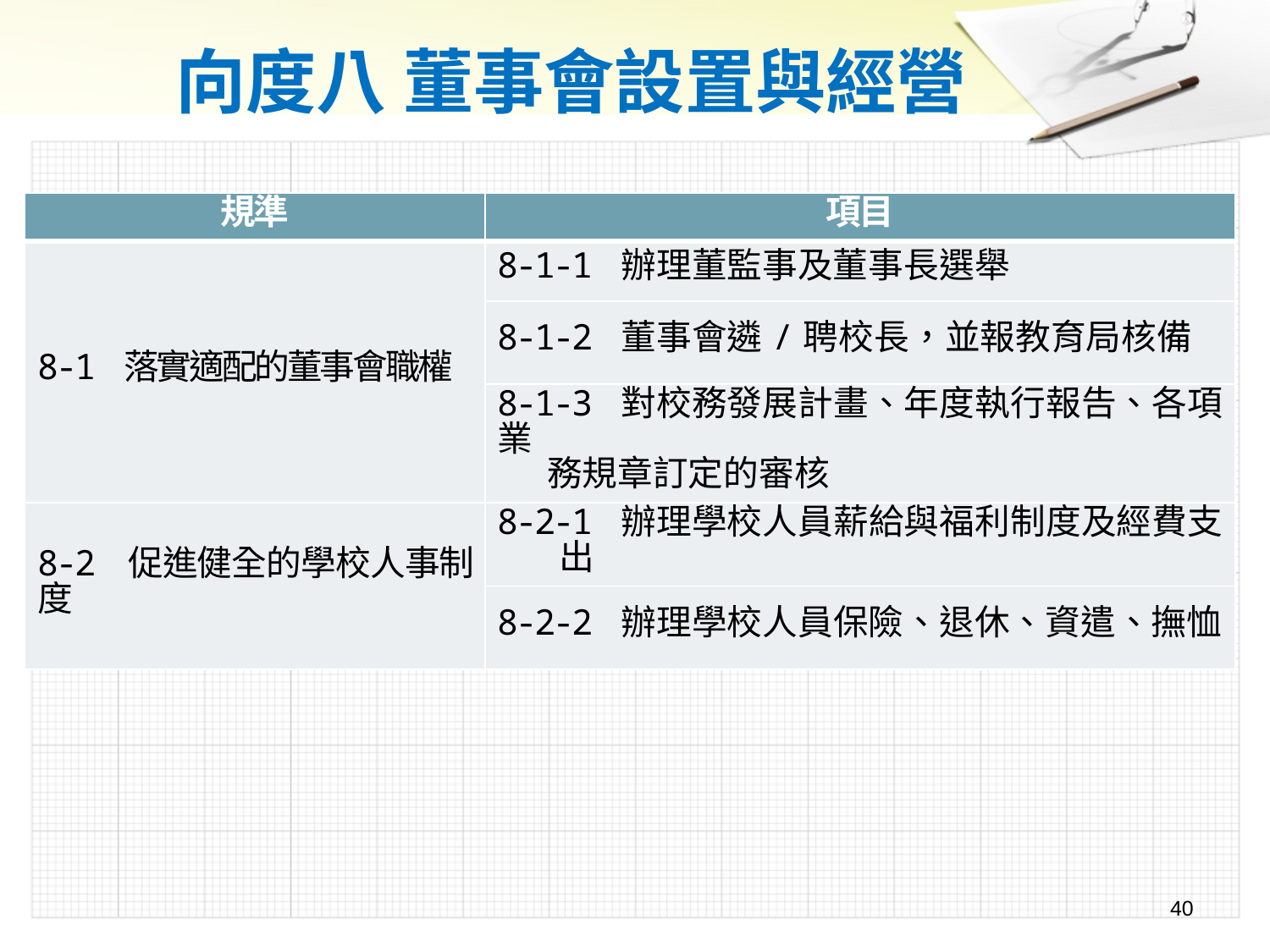

# 向度八 董事會設置與經營
| 規準 | 項目 |
| --- | --- |
| 8-1 落實適配的董事會職權 | 8-1-1 辦理董監事及董事長選舉 |
|  | 8-1-2 董事會遴/聘校長，並報教育局核備 |
|  | 8-1-3 對校務發展計畫、年度執行報告、各項業 務規章訂定的審核 |
| 8-2 促進健全的學校人事制度 | 8-2-1 辦理學校人員薪給與福利制度及經費支出 |
|  | 8-2-2 辦理學校人員保險、退休、資遣、撫恤 |
40